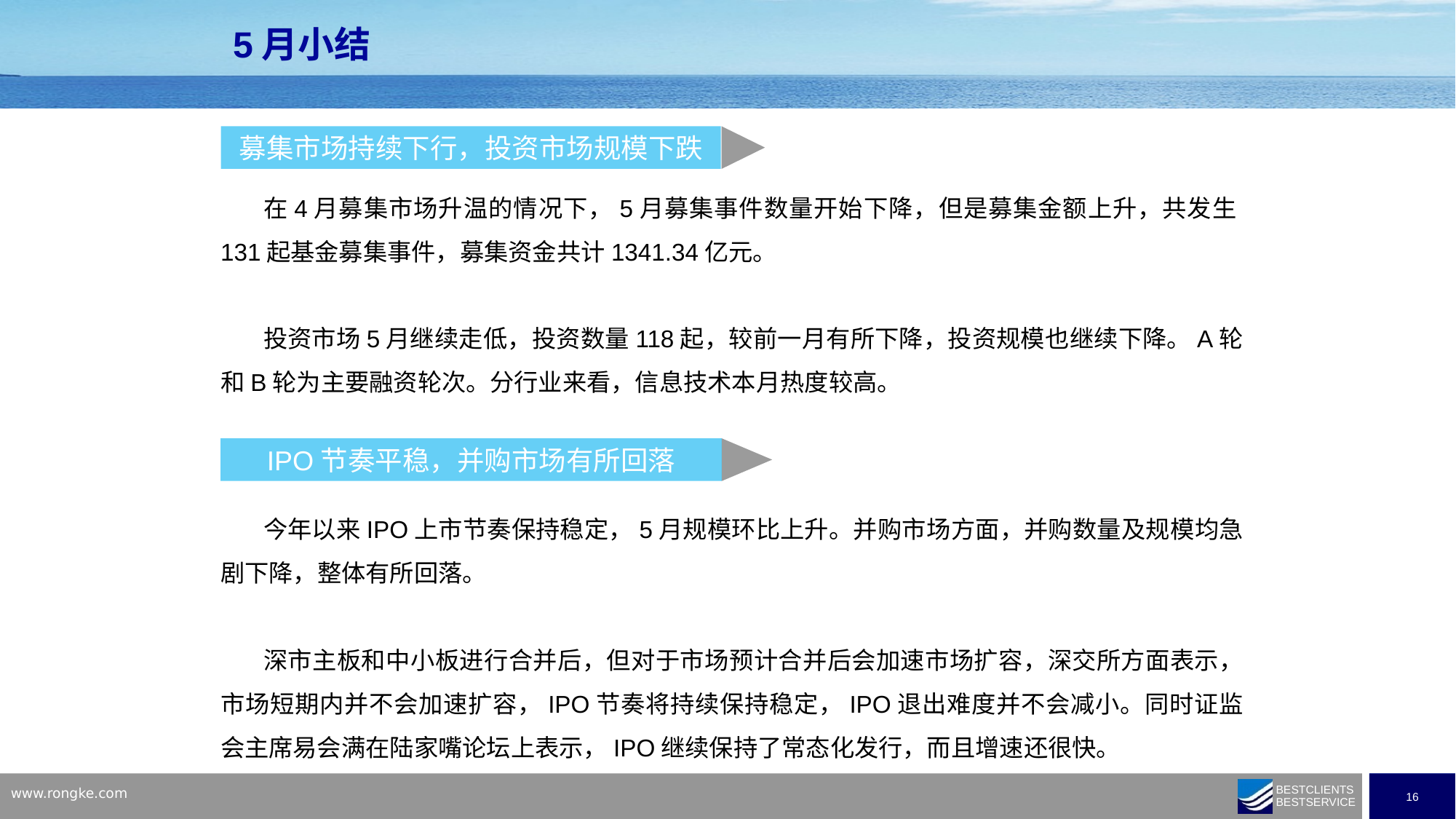

5月小结
募集市场持续下行，投资市场规模下跌

在4月募集市场升温的情况下，5月募集事件数量开始下降，但是募集金额上升，共发生131起基金募集事件，募集资金共计1341.34亿元。

投资市场5月继续走低，投资数量118起，较前一月有所下降，投资规模也继续下降。A轮和B轮为主要融资轮次。分行业来看，信息技术本月热度较高。
IPO节奏平稳，并购市场有所回落

今年以来IPO上市节奏保持稳定，5月规模环比上升。并购市场方面，并购数量及规模均急剧下降，整体有所回落。

深市主板和中小板进行合并后，但对于市场预计合并后会加速市场扩容，深交所方面表示，市场短期内并不会加速扩容，IPO节奏将持续保持稳定，IPO退出难度并不会减小。同时证监会主席易会满在陆家嘴论坛上表示，IPO继续保持了常态化发行，而且增速还很快。